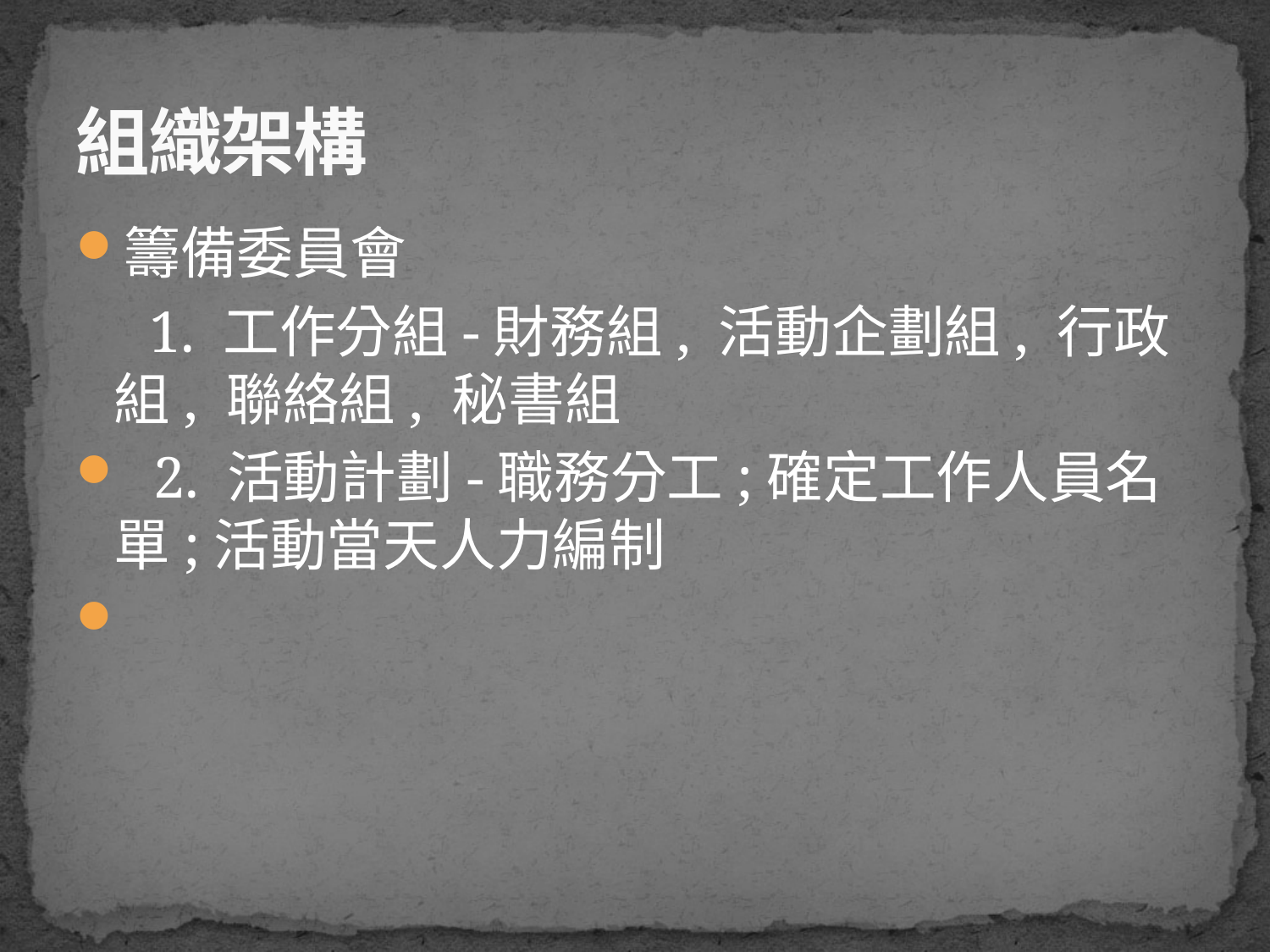

# 組織架構
籌備委員會
     1. 工作分組-財務組, 活動企劃組, 行政組, 聯絡組, 秘書組
  2. 活動計劃-職務分工;確定工作人員名單;活動當天人力編制